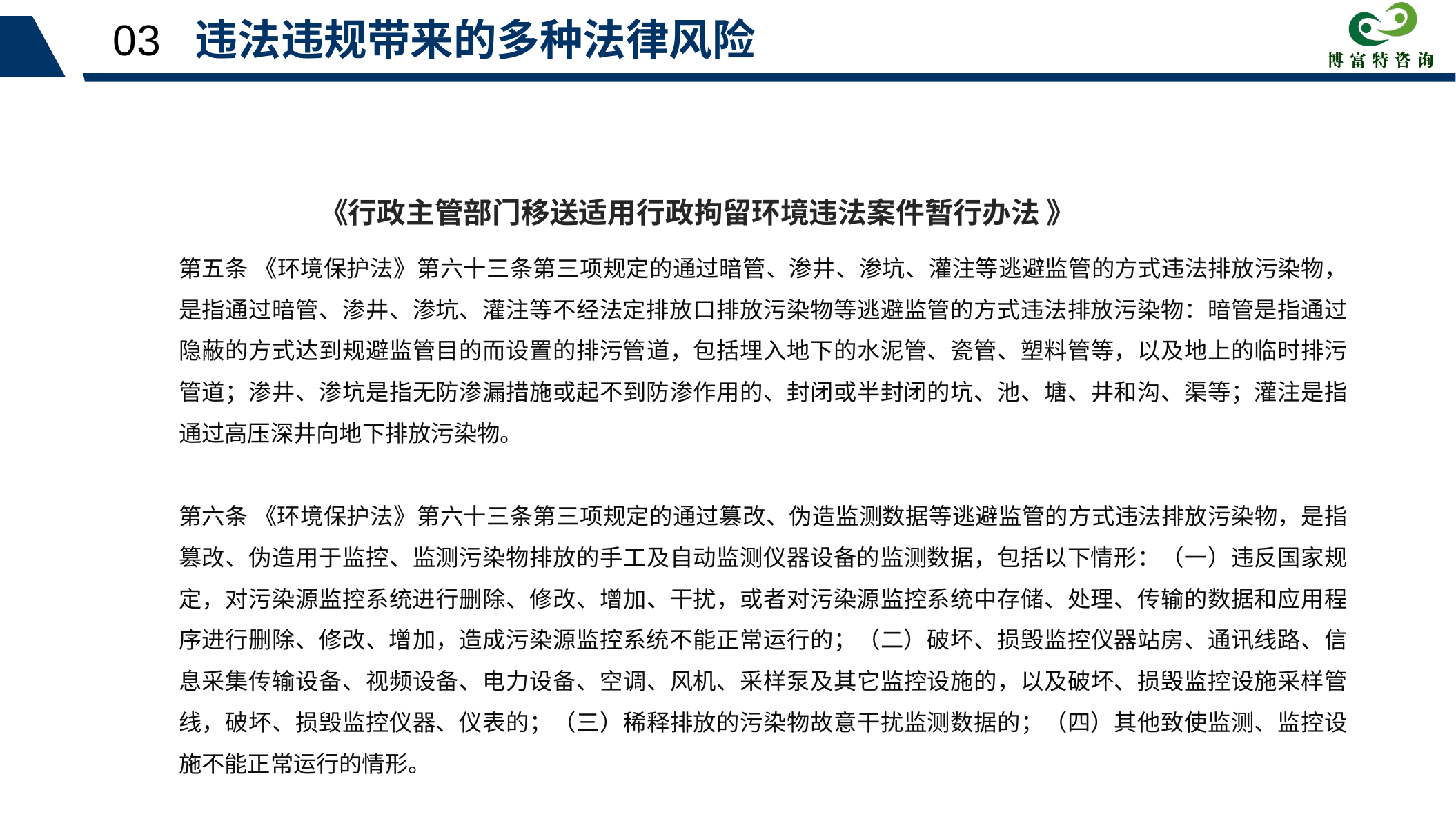

03  违法违规带来的多种法律风险

《行政主管部门移送适用行政拘留环境违法案件暂行办法 》
第五条 《环境保护法》第六十三条第三项规定的通过暗管、渗井、渗坑、灌注等逃避监管的方式违法排放污染物，是指通过暗管、渗井、渗坑、灌注等不经法定排放口排放污染物等逃避监管的方式违法排放污染物：暗管是指通过隐蔽的方式达到规避监管目的而设置的排污管道，包括埋入地下的水泥管、瓷管、塑料管等，以及地上的临时排污管道；渗井、渗坑是指无防渗漏措施或起不到防渗作用的、封闭或半封闭的坑、池、塘、井和沟、渠等；灌注是指通过高压深井向地下排放污染物。

第六条 《环境保护法》第六十三条第三项规定的通过篡改、伪造监测数据等逃避监管的方式违法排放污染物，是指篡改、伪造用于监控、监测污染物排放的手工及自动监测仪器设备的监测数据，包括以下情形：（一）违反国家规定，对污染源监控系统进行删除、修改、增加、干扰，或者对污染源监控系统中存储、处理、传输的数据和应用程序进行删除、修改、增加，造成污染源监控系统不能正常运行的；（二）破坏、损毁监控仪器站房、通讯线路、信息采集传输设备、视频设备、电力设备、空调、风机、采样泵及其它监控设施的，以及破坏、损毁监控设施采样管线，破坏、损毁监控仪器、仪表的；（三）稀释排放的污染物故意干扰监测数据的；（四）其他致使监测、监控设施不能正常运行的情形。